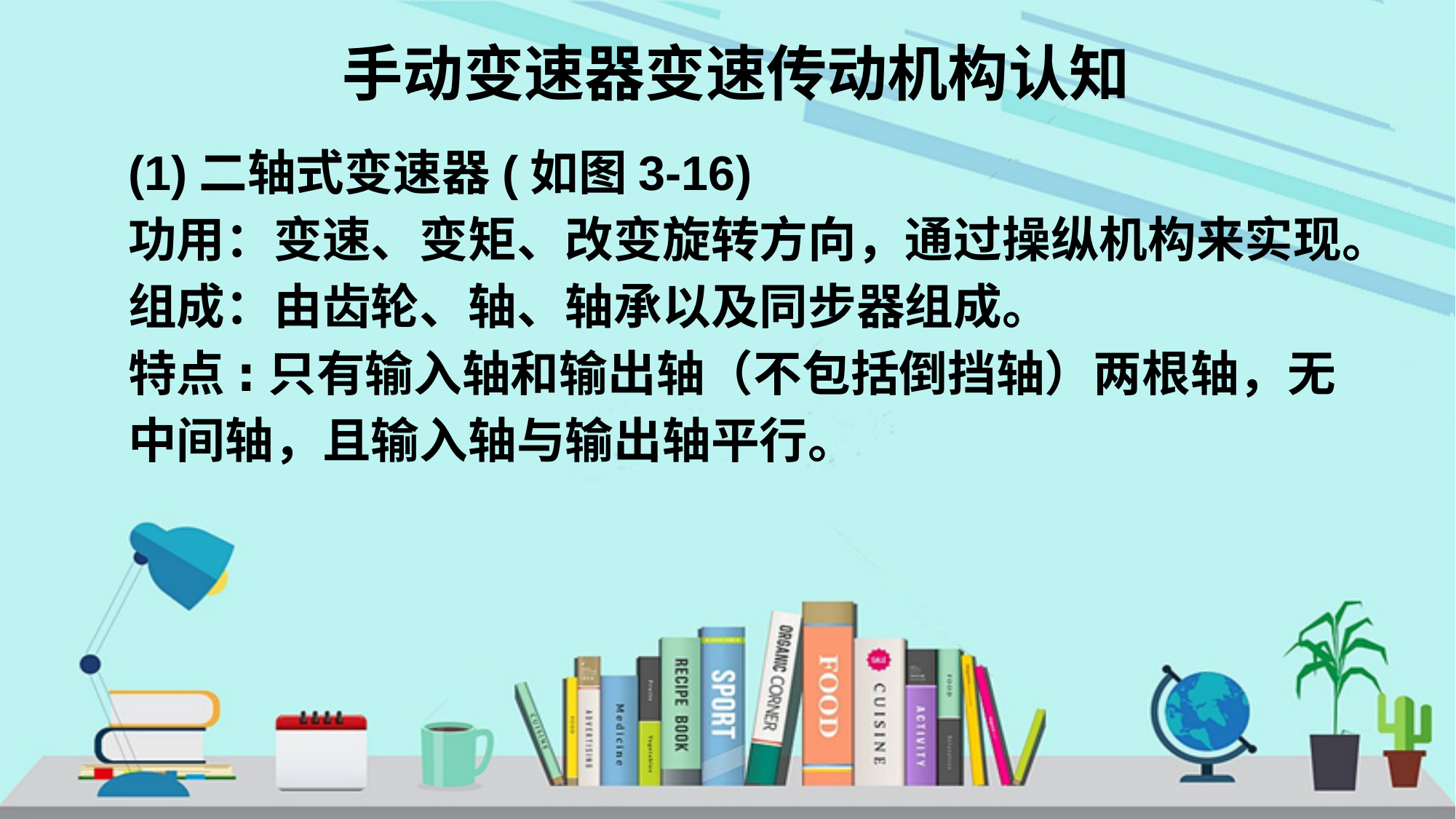

# 手动变速器变速传动机构认知
(1)二轴式变速器(如图3-16)
功用：变速、变矩、改变旋转方向，通过操纵机构来实现。
组成：由齿轮、轴、轴承以及同步器组成。
特点:只有输入轴和输出轴（不包括倒挡轴）两根轴，无中间轴，且输入轴与输出轴平行。